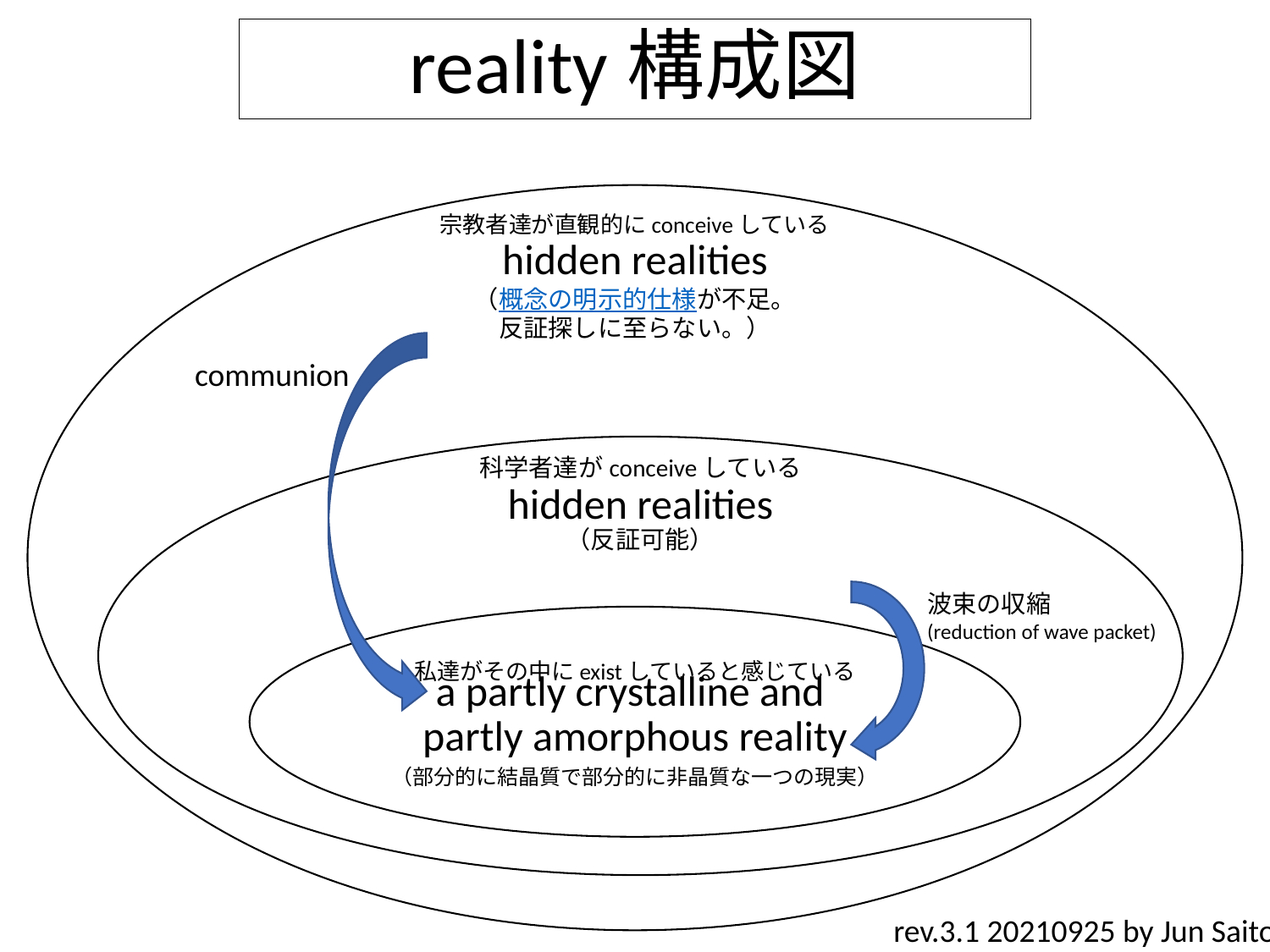

宗教者達が直観的にconceiveしている
hidden realities
（概念の明示的仕様が不足。
反証探しに至らない。）
科学者達がconceiveしている
hidden realities
（反証可能）
私達がその中にexistしていると感じている
a partly crystalline and
partly amorphous reality
（部分的に結晶質で部分的に非晶質な一つの現実）
# reality構成図

communion
波束の収縮
(reduction of wave packet)

rev.3.1 20210925 by Jun Saito